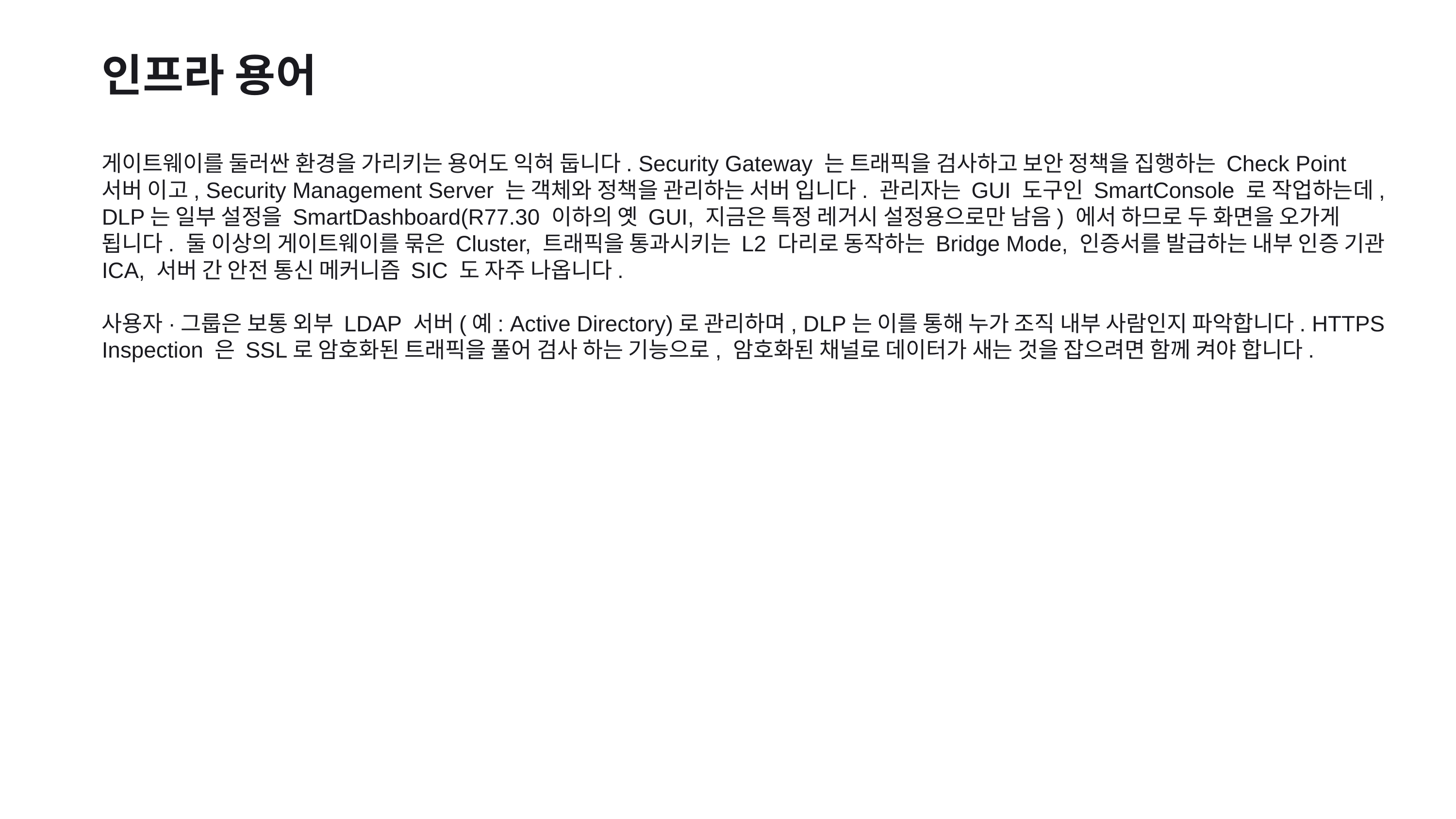

인프라 용어
게이트웨이를 둘러싼 환경을 가리키는 용어도 익혀 둡니다. Security Gateway 는 트래픽을 검사하고 보안 정책을 집행하는 Check Point 서버 이고, Security Management Server 는 객체와 정책을 관리하는 서버 입니다. 관리자는 GUI 도구인 SmartConsole 로 작업하는데, DLP는 일부 설정을 SmartDashboard(R77.30 이하의 옛 GUI, 지금은 특정 레거시 설정용으로만 남음) 에서 하므로 두 화면을 오가게 됩니다. 둘 이상의 게이트웨이를 묶은 Cluster, 트래픽을 통과시키는 L2 다리로 동작하는 Bridge Mode, 인증서를 발급하는 내부 인증 기관 ICA, 서버 간 안전 통신 메커니즘 SIC 도 자주 나옵니다.

사용자·그룹은 보통 외부 LDAP 서버(예: Active Directory)로 관리하며, DLP는 이를 통해 누가 조직 내부 사람인지 파악합니다. HTTPS Inspection 은 SSL로 암호화된 트래픽을 풀어 검사 하는 기능으로, 암호화된 채널로 데이터가 새는 것을 잡으려면 함께 켜야 합니다.